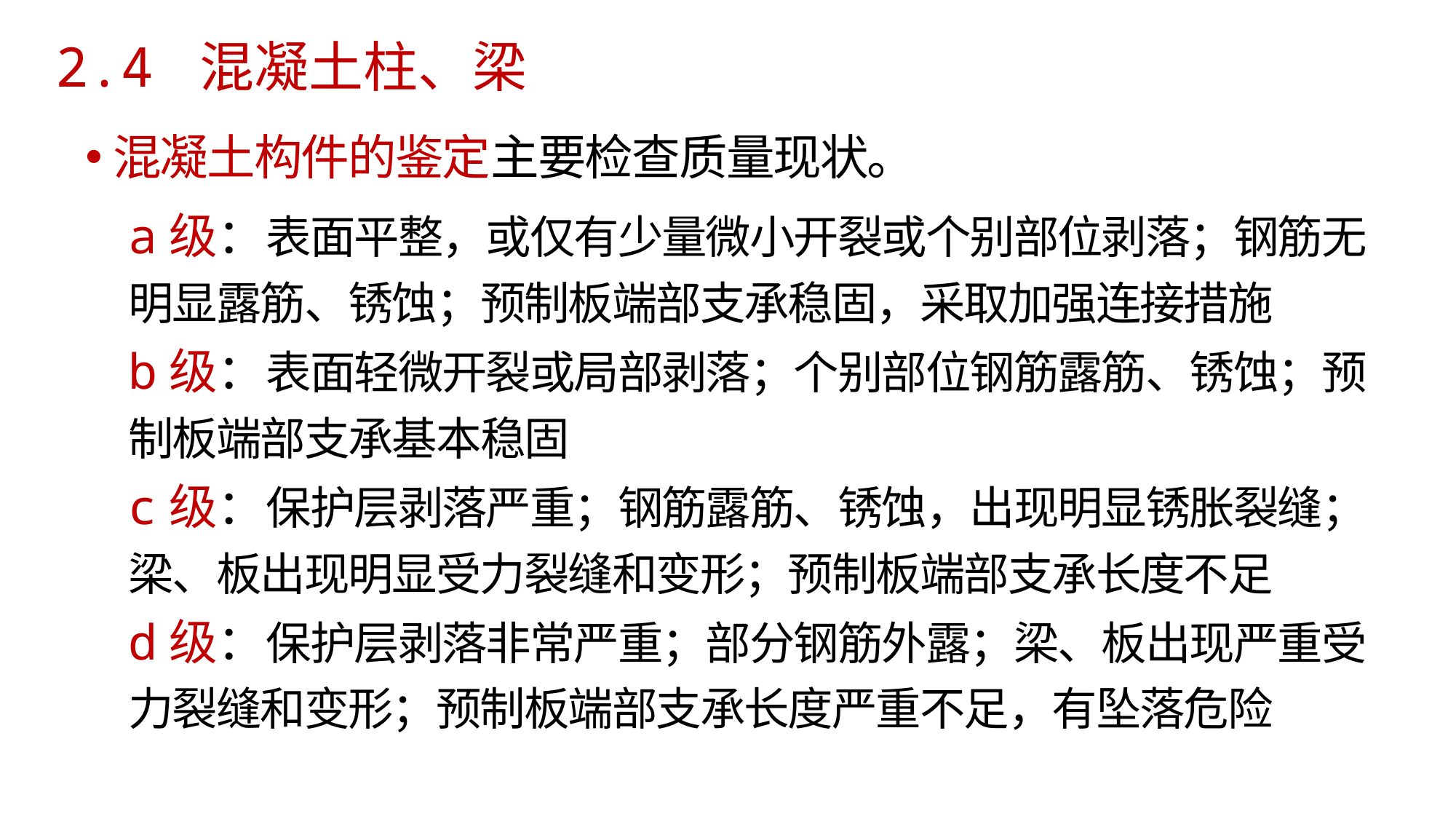

# 2.4 混凝土柱、梁
混凝土构件的鉴定主要检查质量现状。
a级：表面平整，或仅有少量微小开裂或个别部位剥落；钢筋无明显露筋、锈蚀；预制板端部支承稳固，采取加强连接措施
b级：表面轻微开裂或局部剥落；个别部位钢筋露筋、锈蚀；预制板端部支承基本稳固
c级：保护层剥落严重；钢筋露筋、锈蚀，出现明显锈胀裂缝；梁、板出现明显受力裂缝和变形；预制板端部支承长度不足
d级：保护层剥落非常严重；部分钢筋外露；梁、板出现严重受力裂缝和变形；预制板端部支承长度严重不足，有坠落危险
32